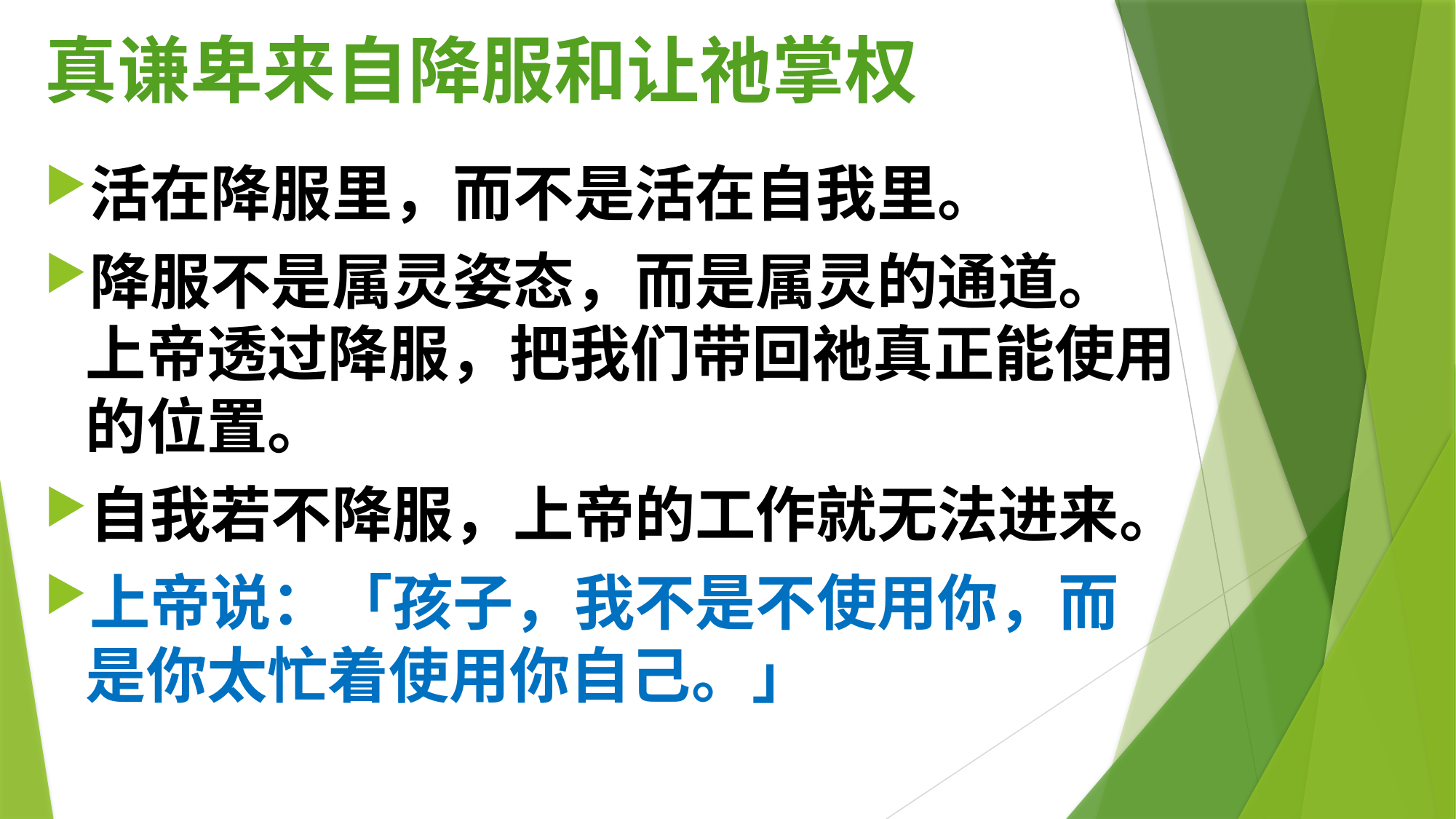

# 真谦卑来自降服和让祂掌权
活在降服里，而不是活在自我里。
降服不是属灵姿态，而是属灵的通道。上帝透过降服，把我们带回祂真正能使用的位置。
自我若不降服，上帝的工作就无法进来。
上帝说：「孩子，我不是不使用你，而是你太忙着使用你自己。」